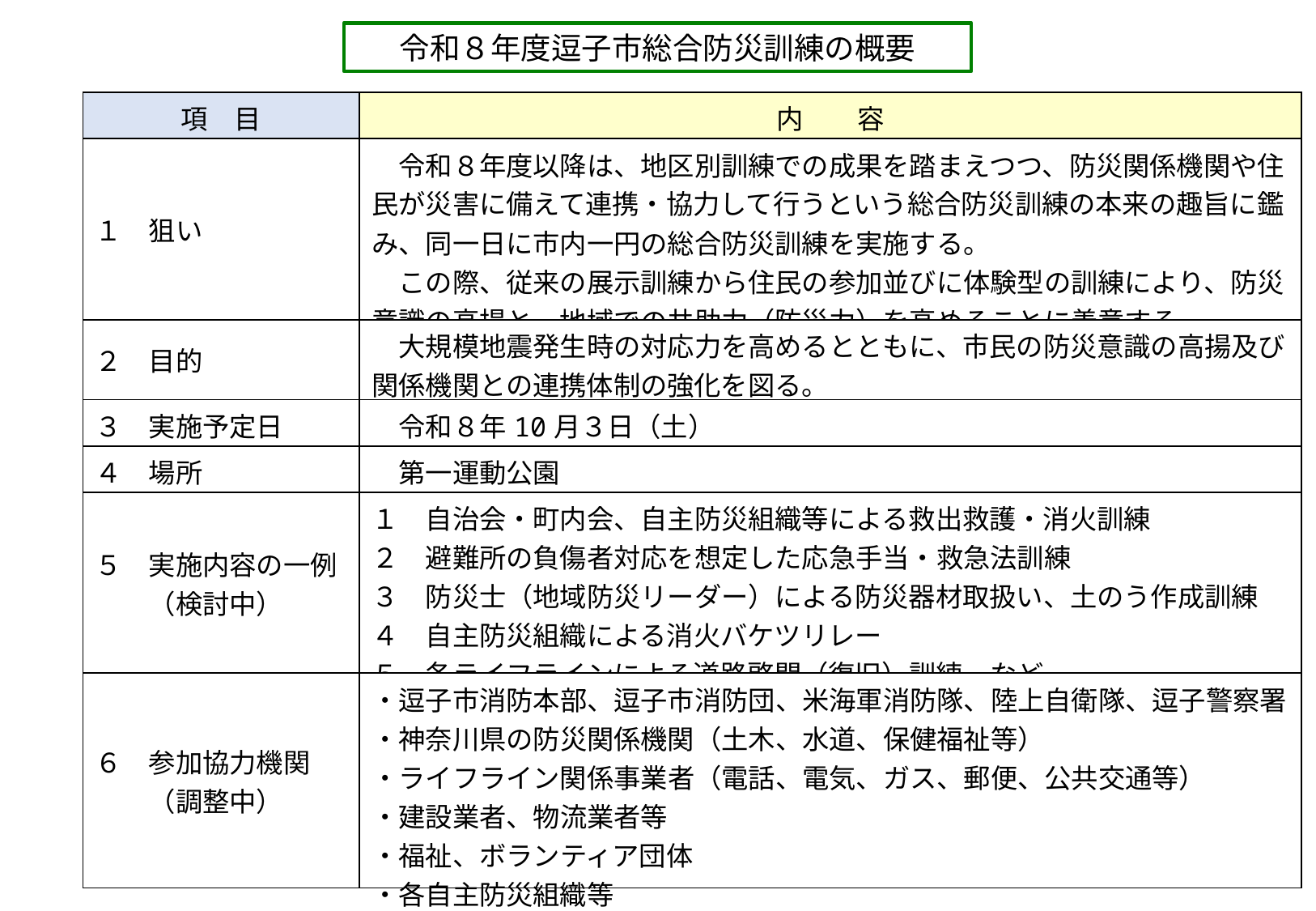

令和８年度逗子市総合防災訓練の概要
| 項　目 | 内　　容 |
| --- | --- |
| １　狙い | 令和８年度以降は、地区別訓練での成果を踏まえつつ、防災関係機関や住民が災害に備えて連携・協力して行うという総合防災訓練の本来の趣旨に鑑み、同一日に市内一円の総合防災訓練を実施する。 　この際、従来の展示訓練から住民の参加並びに体験型の訓練により、防災意識の高揚と　地域での共助力（防災力）を高めることに着意する。 |
| ２　目的 | 大規模地震発生時の対応力を高めるとともに、市民の防災意識の高揚及び関係機関との連携体制の強化を図る。 |
| ３　実施予定日 | 令和８年10月３日（土） |
| ４　場所 | 第一運動公園 |
| ５　実施内容の一例 　　（検討中） | １　自治会・町内会、自主防災組織等による救出救護・消火訓練 ２　避難所の負傷者対応を想定した応急手当・救急法訓練 ３　防災士（地域防災リーダー）による防災器材取扱い、土のう作成訓練 ４　自主防災組織による消火バケツリレー ５　各ライフラインによる道路啓開（復旧）訓練　など |
| ６　参加協力機関 　　（調整中） | ・逗子市消防本部、逗子市消防団、米海軍消防隊、陸上自衛隊、逗子警察署 ・神奈川県の防災関係機関（土木、水道、保健福祉等） ・ライフライン関係事業者（電話、電気、ガス、郵便、公共交通等） ・建設業者、物流業者等 ・福祉、ボランティア団体 ・各自主防災組織等 |